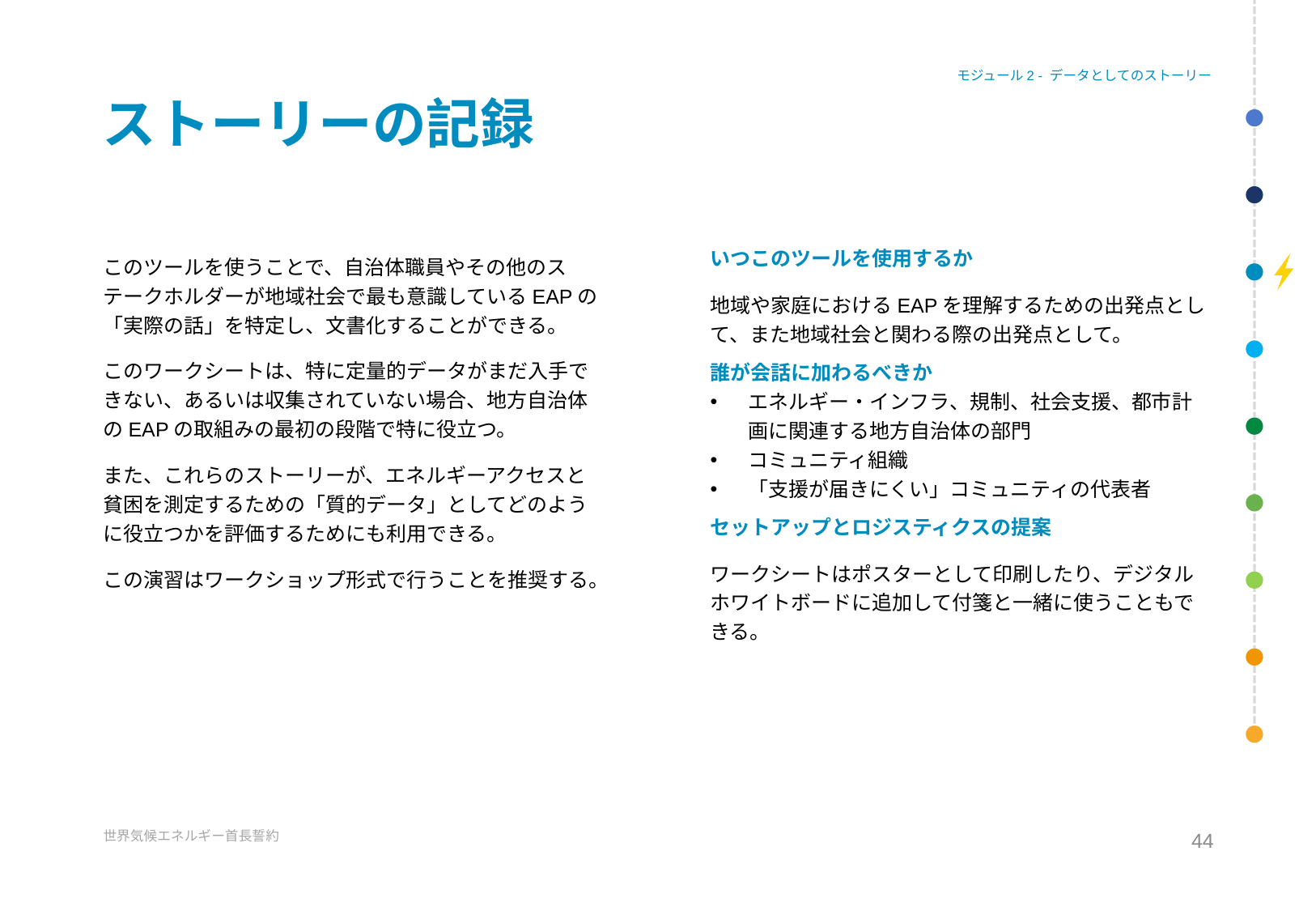

モジュール2 - データとしてのストーリー
# ストーリーの記録

いつこのツールを使用するか
地域や家庭におけるEAPを理解するための出発点として、また地域社会と関わる際の出発点として。
誰が会話に加わるべきか
エネルギー・インフラ、規制、社会支援、都市計画に関連する地方自治体の部門
コミュニティ組織
「支援が届きにくい」コミュニティの代表者
セットアップとロジスティクスの提案
ワークシートはポスターとして印刷したり、デジタルホワイトボードに追加して付箋と一緒に使うこともできる。
このツールを使うことで、自治体職員やその他のステークホルダーが地域社会で最も意識しているEAPの「実際の話」を特定し、文書化することができる。
このワークシートは、特に定量的データがまだ入手できない、あるいは収集されていない場合、地方自治体のEAPの取組みの最初の段階で特に役立つ。
また、これらのストーリーが、エネルギーアクセスと貧困を測定するための「質的データ」としてどのように役立つかを評価するためにも利用できる。
この演習はワークショップ形式で行うことを推奨する。

44